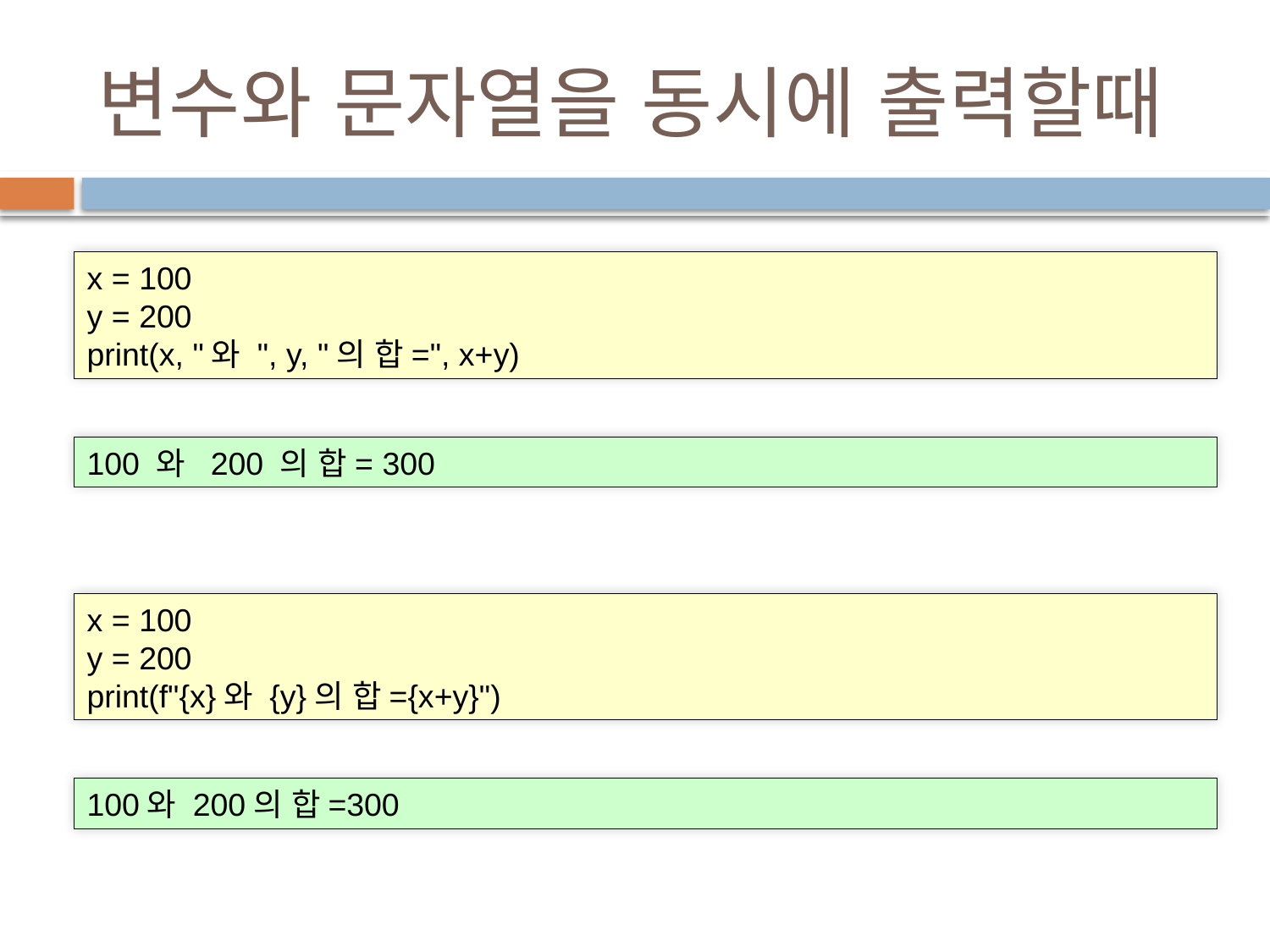

# 변수와 문자열을 동시에 출력할때
x = 100
y = 200
print(x, "와 ", y, "의 합=", x+y)
100 와  200 의 합= 300
x = 100
y = 200
print(f"{x}와 {y}의 합={x+y}")
100와 200의 합=300